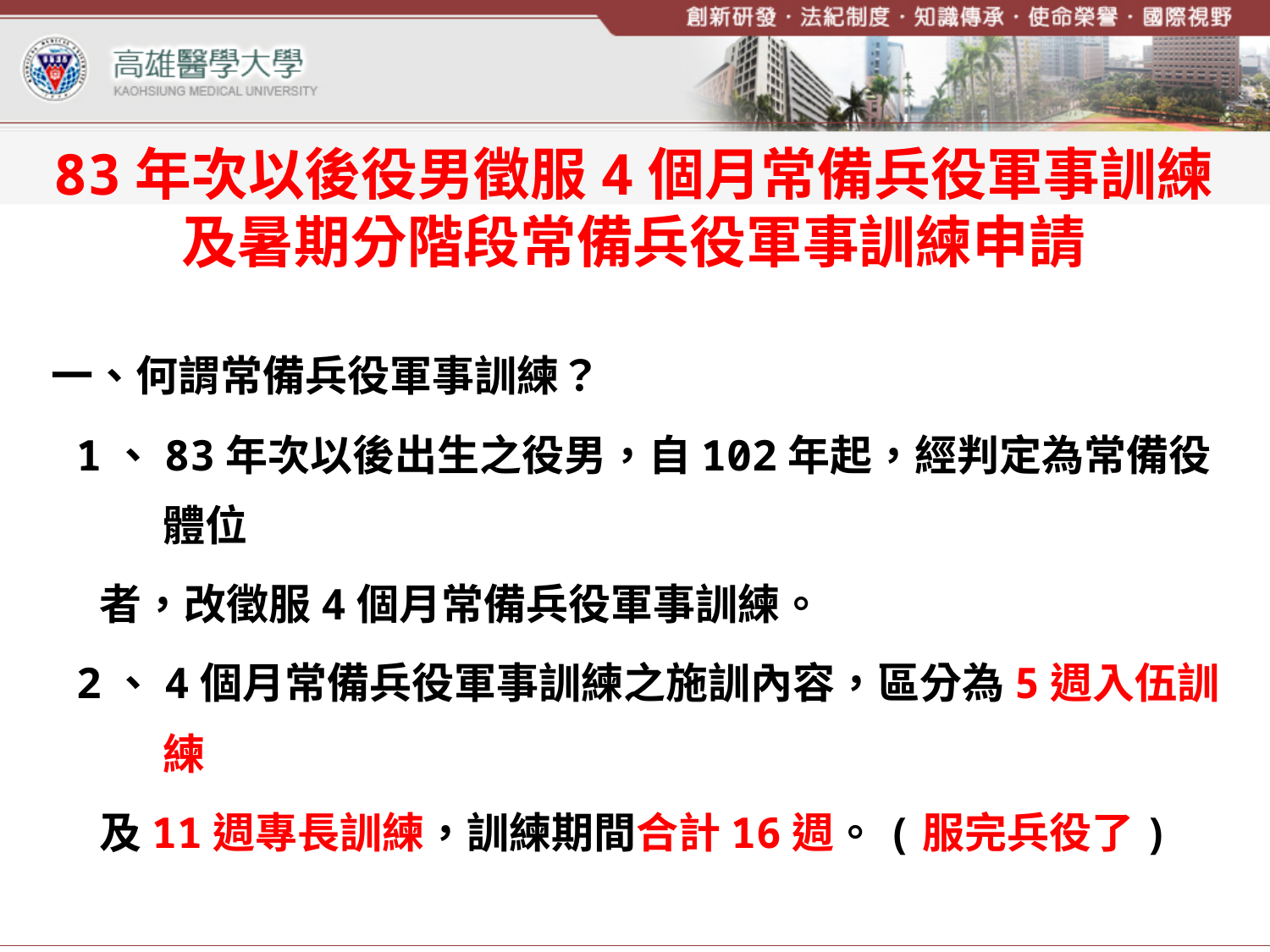

83年次以後役男徵服4個月常備兵役軍事訓練
及暑期分階段常備兵役軍事訓練申請
一、何謂常備兵役軍事訓練？
 1、83年次以後出生之役男，自102年起，經判定為常備役體位
    者，改徵服4個月常備兵役軍事訓練。
 2、4個月常備兵役軍事訓練之施訓內容，區分為5週入伍訓練
    及11週專長訓練，訓練期間合計16週。(服完兵役了)